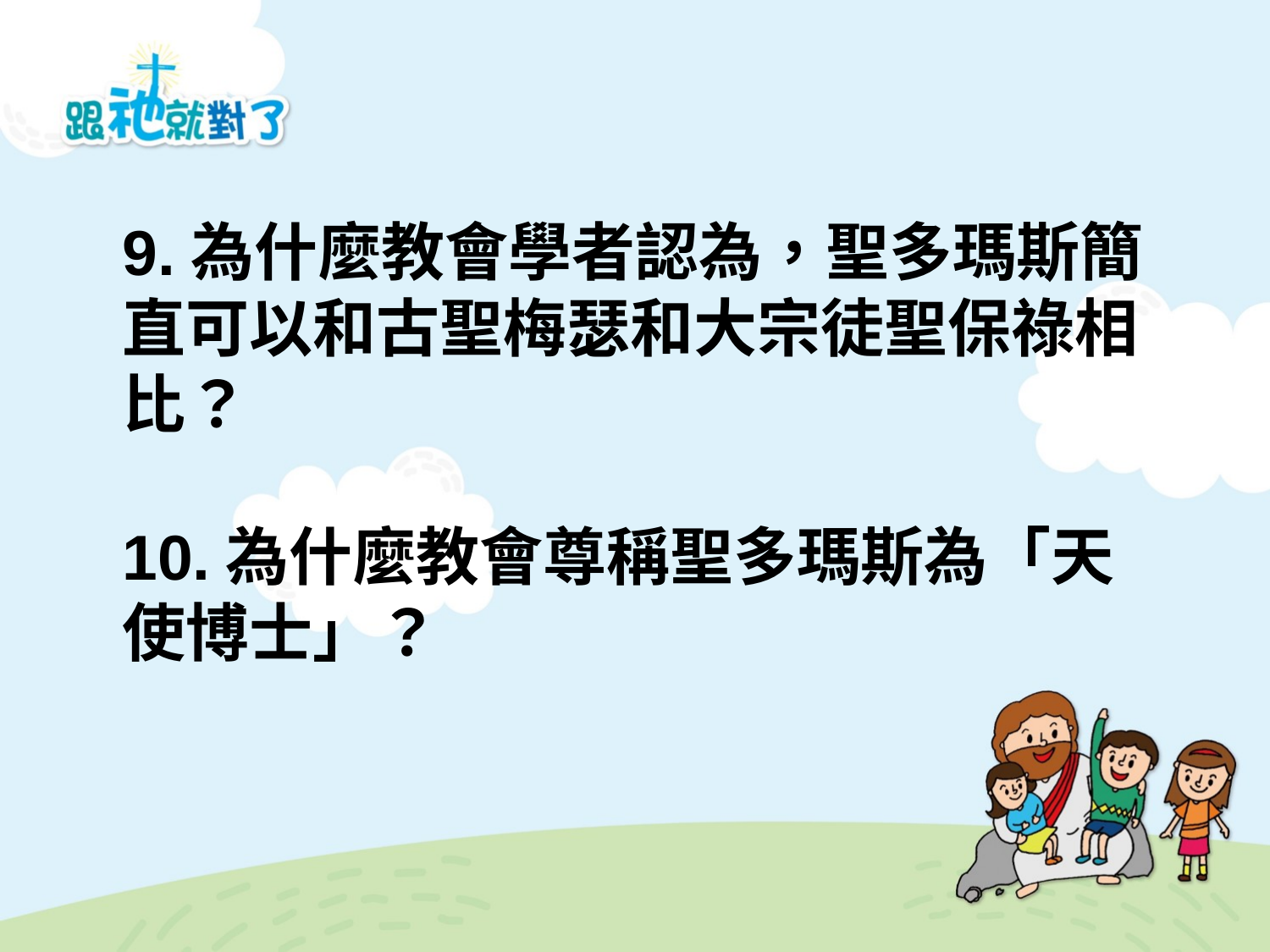

9.為什麼教會學者認為，聖多瑪斯簡直可以和古聖梅瑟和大宗徒聖保祿相比？

10.為什麼教會尊稱聖多瑪斯為「天使博士」？